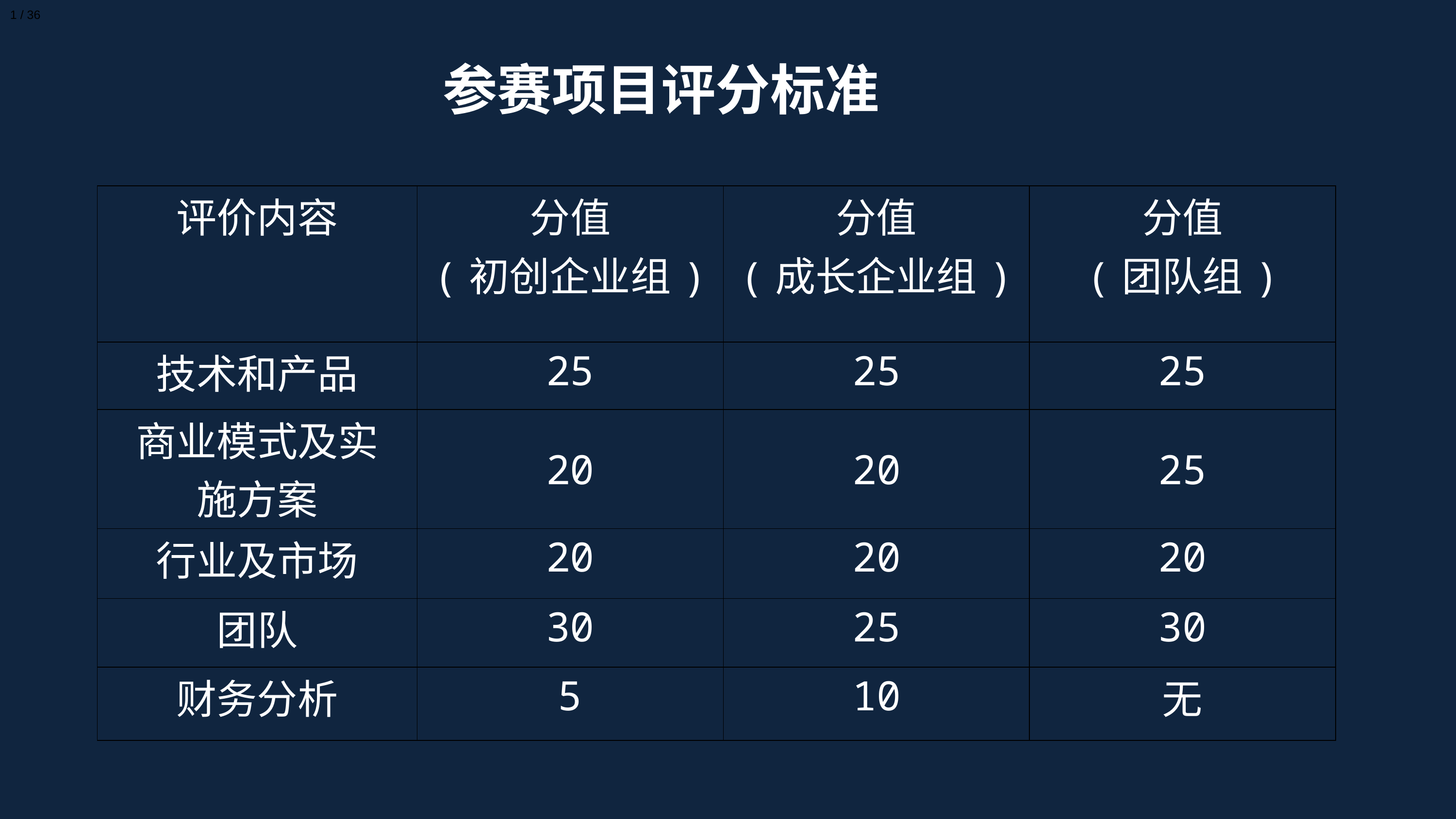

1 / 36
参赛项目评分标准
| 评价内容 | 分值 (初创企业组) | 分值 (成长企业组) | 分值 (团队组) |
| --- | --- | --- | --- |
| 技术和产品 | 25 | 25 | 25 |
| 商业模式及实 施方案 | 20 | 20 | 25 |
| 行业及市场 | 20 | 20 | 20 |
| 团队 | 30 | 25 | 30 |
| 财务分析 | 5 | 10 | 无 |